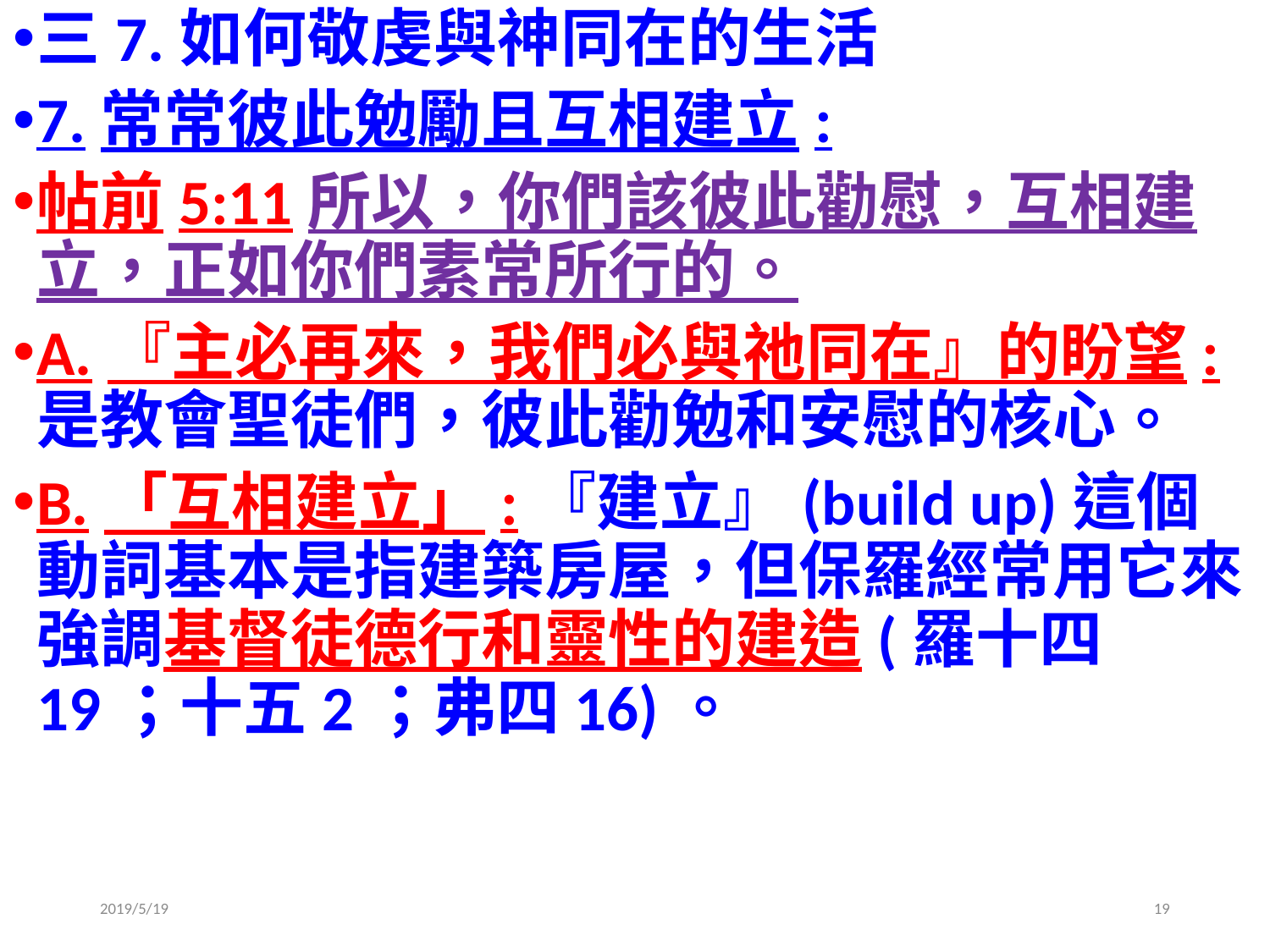

三7.如何敬虔與神同在的生活
7.常常彼此勉勵且互相建立:
帖前5:11所以，你們該彼此勸慰，互相建立，正如你們素常所行的。
A.『主必再來，我們必與祂同在』的盼望:是教會聖徒們，彼此勸勉和安慰的核心。
B.「互相建立」:『建立』(build up)這個動詞基本是指建築房屋，但保羅經常用它來強調基督徒德行和靈性的建造(羅十四19；十五2；弗四16)。

2019/5/19
19